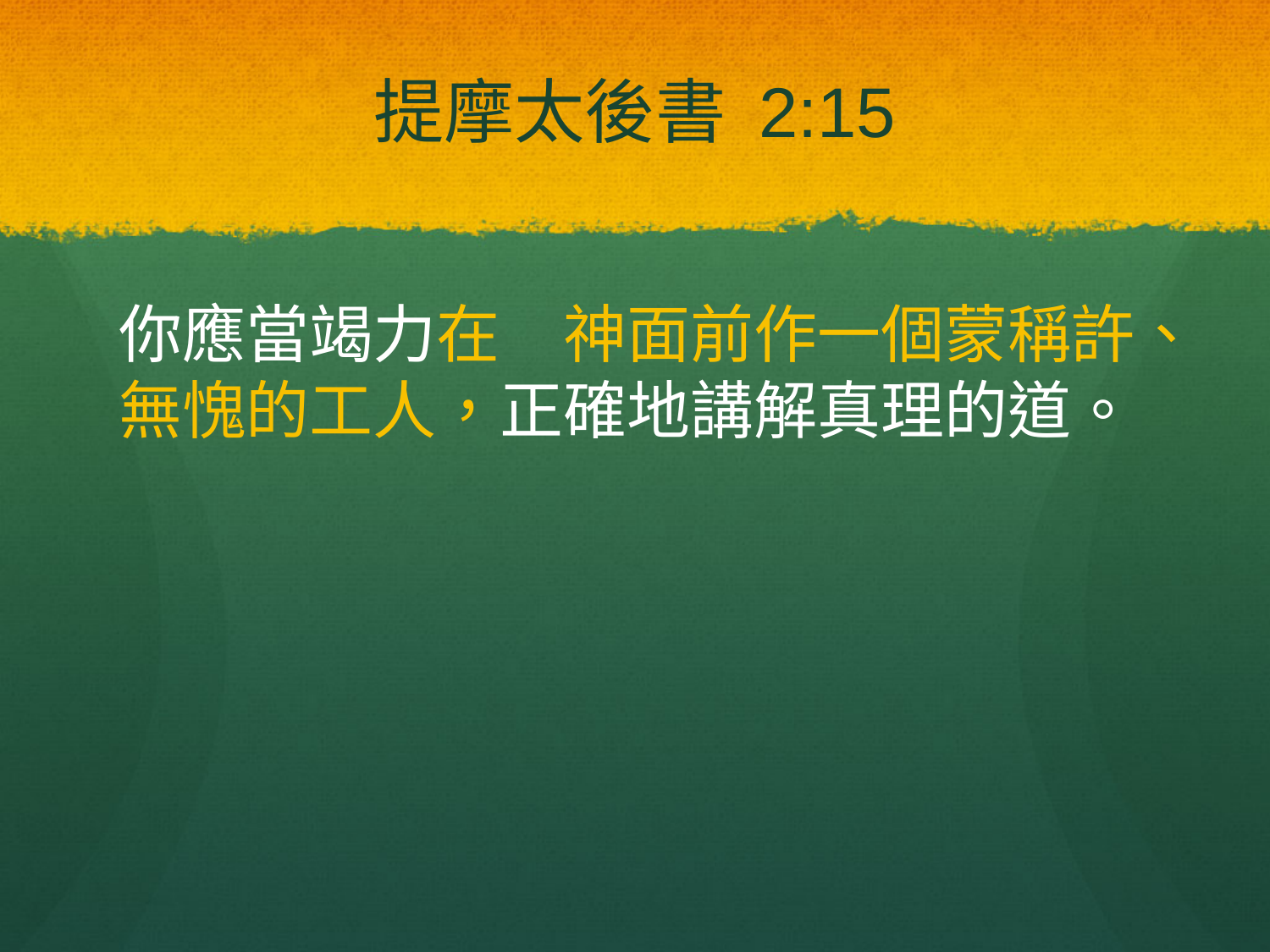

# 提摩太後書 2:15
你應當竭力在　神面前作一個蒙稱許、無愧的工人，正確地講解真理的道。